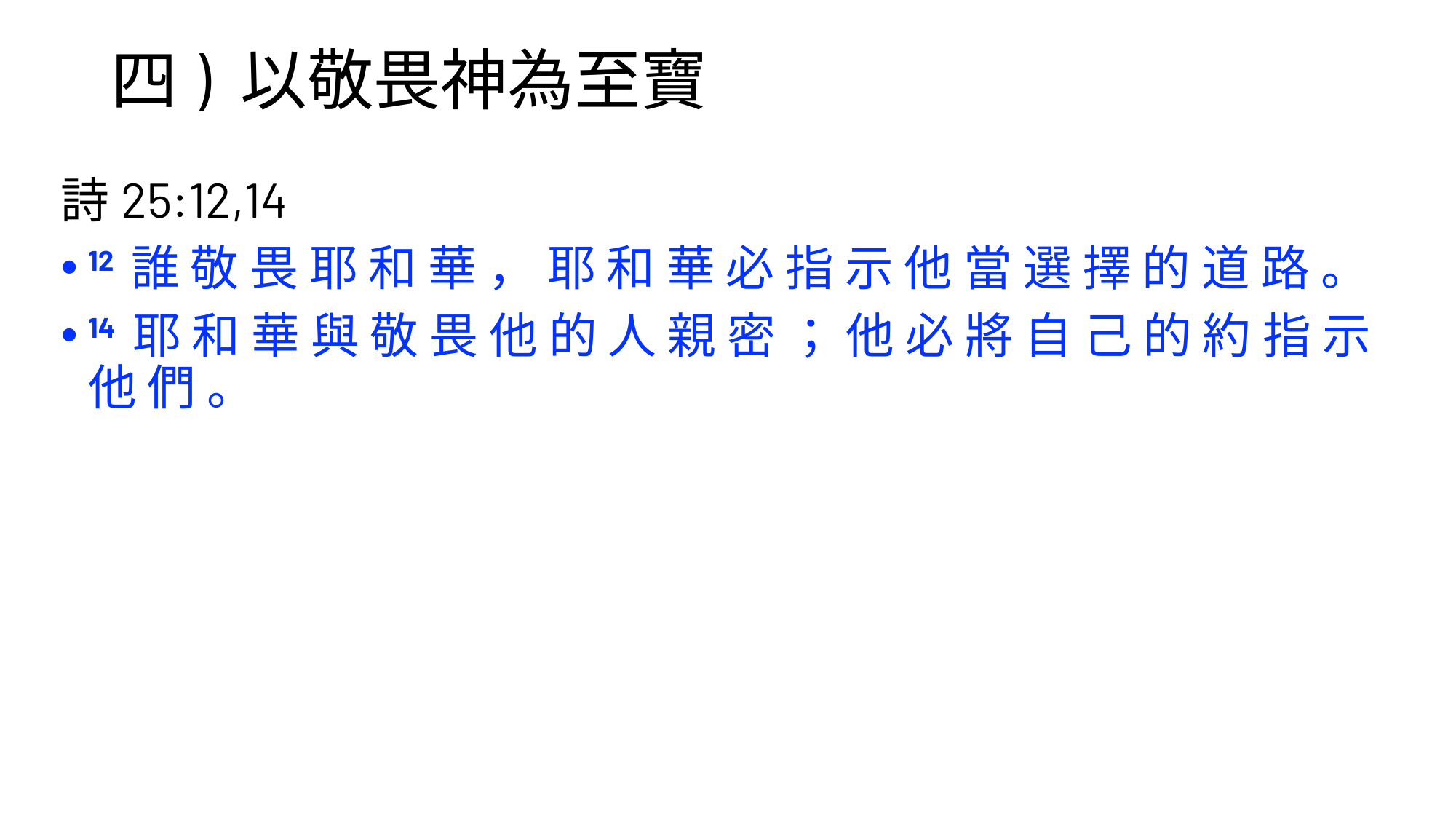

# 四) 以敬畏神為至寶
詩25:12,14
12 誰 敬 畏 耶 和 華 ， 耶 和 華 必 指 示 他 當 選 擇 的 道 路 。
14 耶 和 華 與 敬 畏 他 的 人 親 密 ； 他 必 將 自 己 的 約 指 示 他 們 。